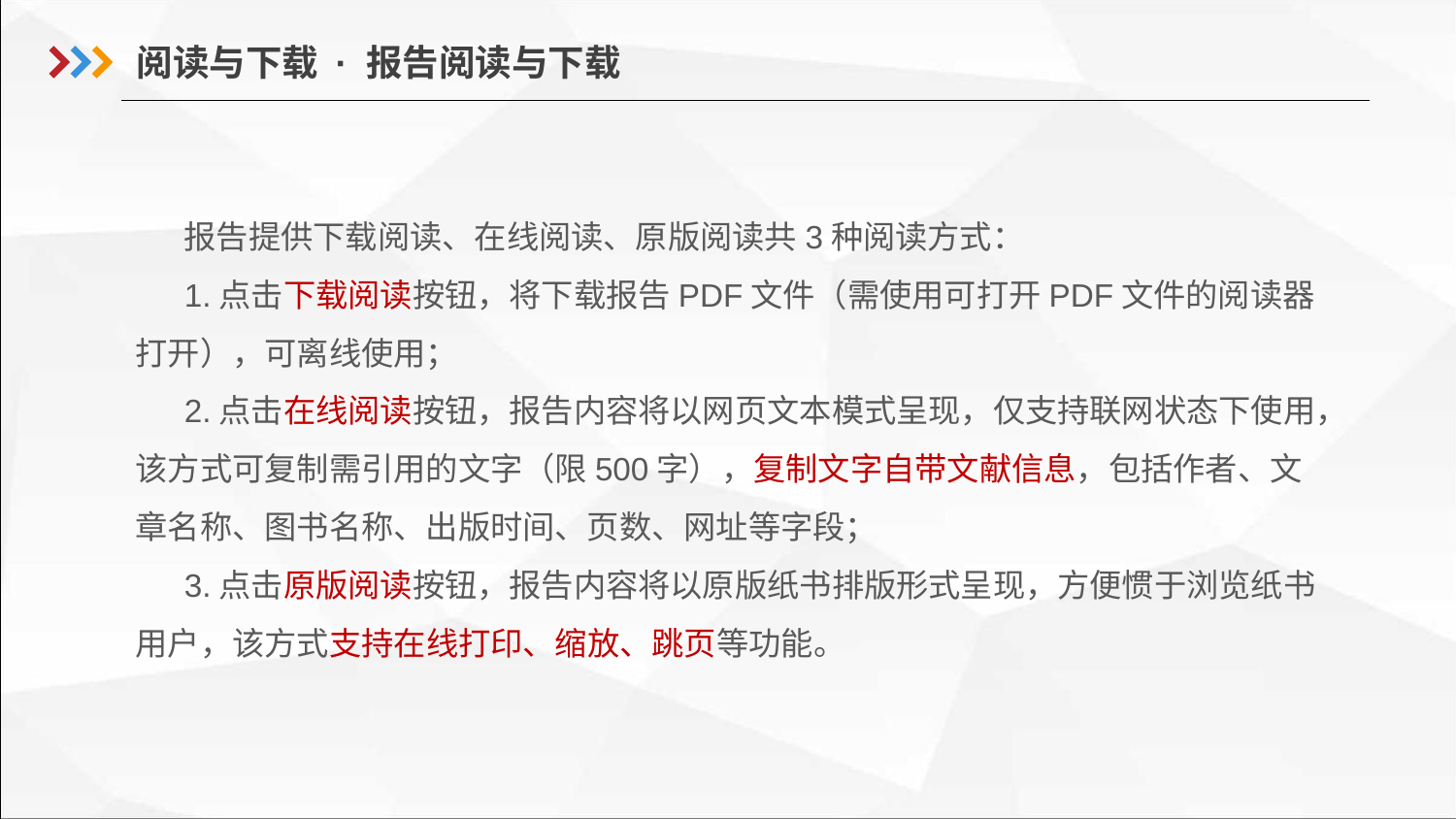

阅读与下载 · 报告阅读与下载

报告提供下载阅读、在线阅读、原版阅读共3种阅读方式：
1.点击下载阅读按钮，将下载报告PDF文件（需使用可打开PDF文件的阅读器打开），可离线使用；
2.点击在线阅读按钮，报告内容将以网页文本模式呈现，仅支持联网状态下使用，该方式可复制需引用的文字（限500字），复制文字自带文献信息，包括作者、文章名称、图书名称、出版时间、页数、网址等字段；
3.点击原版阅读按钮，报告内容将以原版纸书排版形式呈现，方便惯于浏览纸书用户，该方式支持在线打印、缩放、跳页等功能。